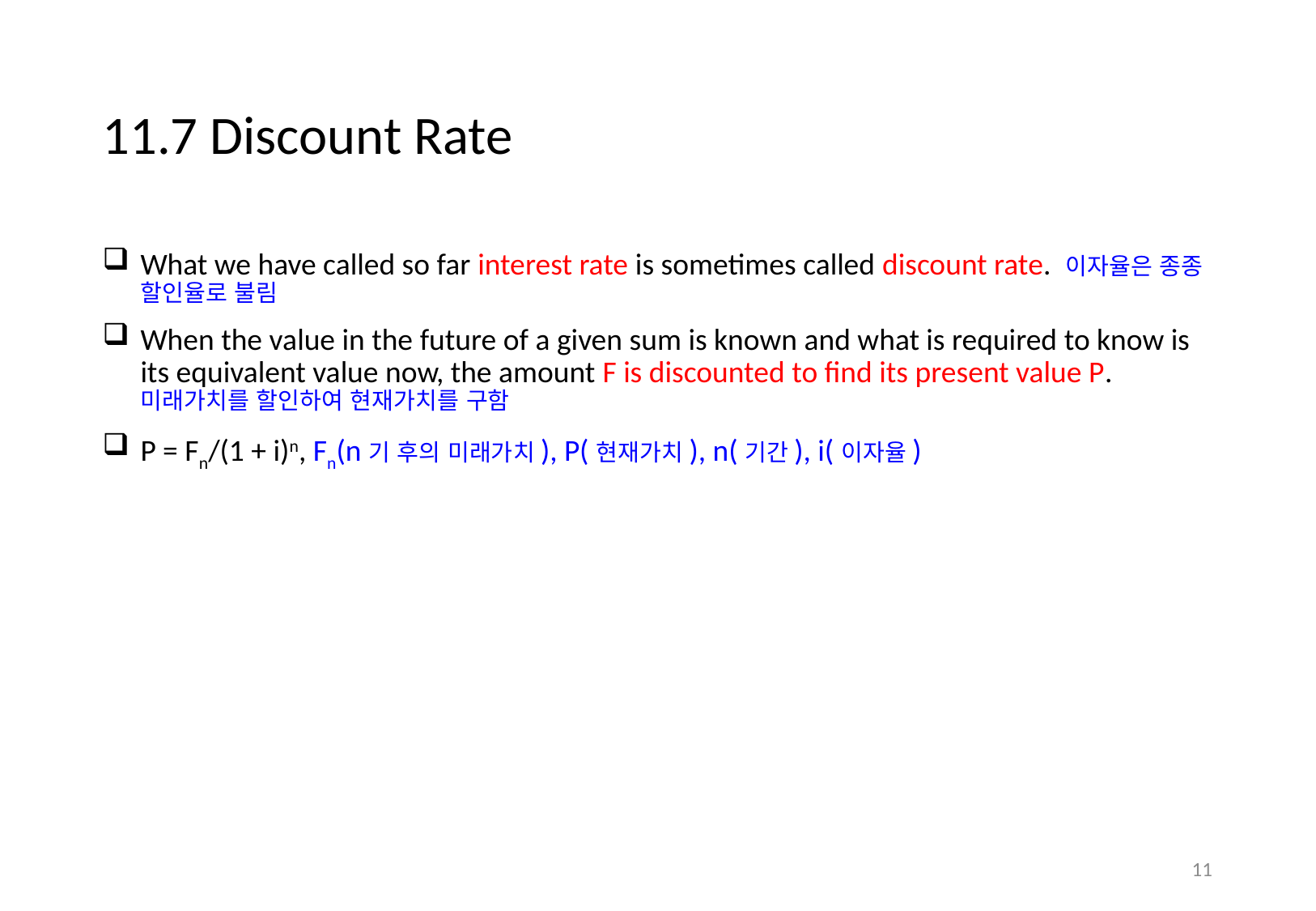

# 11.7 Discount Rate
What we have called so far interest rate is sometimes called discount rate. 이자율은 종종 할인율로 불림
When the value in the future of a given sum is known and what is required to know is its equivalent value now, the amount F is discounted to find its present value P. 미래가치를 할인하여 현재가치를 구함
P = Fn/(1 + i)n, Fn(n기 후의 미래가치), P(현재가치), n(기간), i(이자율)
11